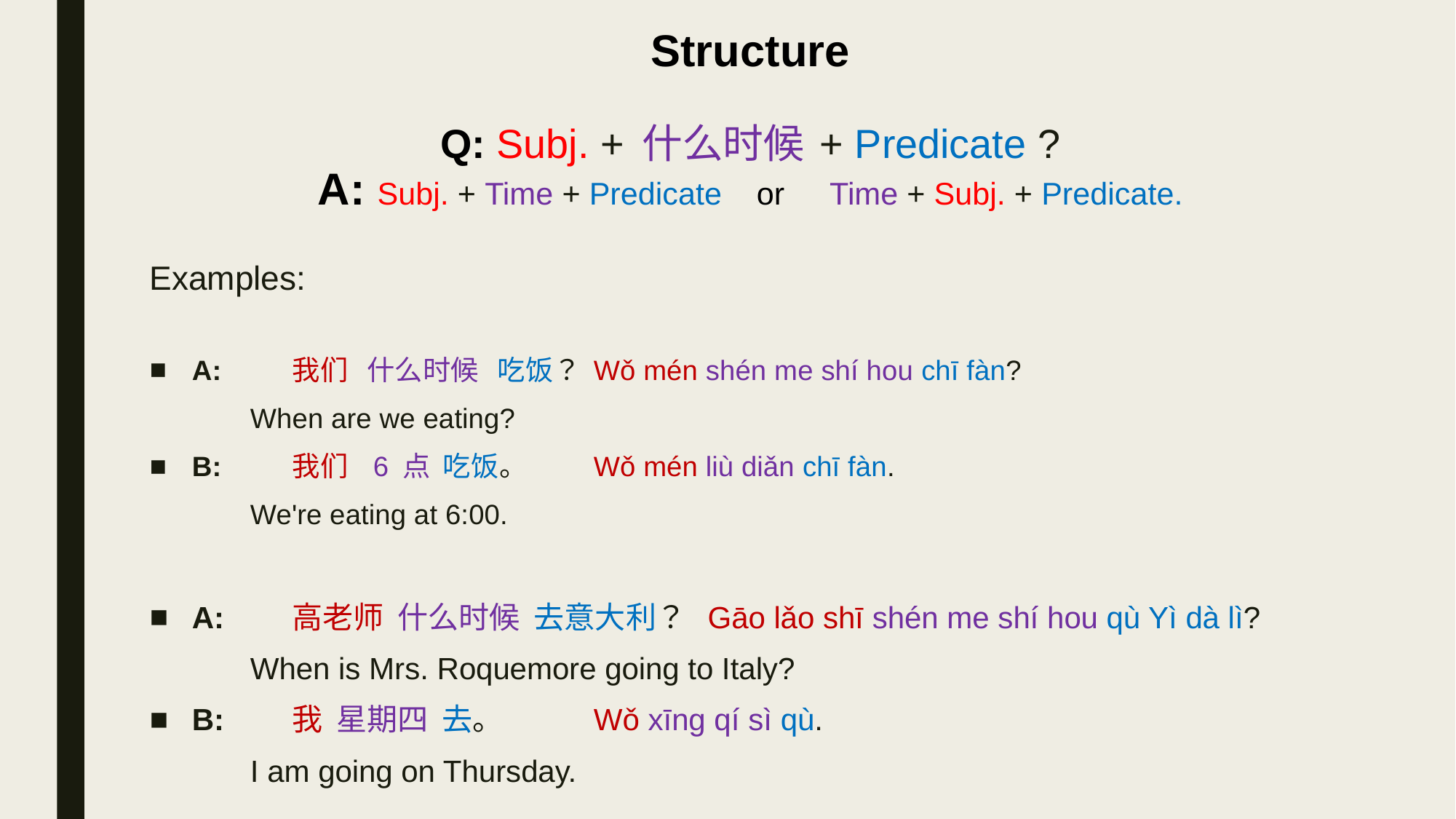

Structure
Q: Subj. + 什么时候 + Predicate ?
A: Subj. + Time + Predicate	or 	Time + Subj. + Predicate.
Examples:
A:	我们   什么时候   吃饭？		Wǒ mén shén me shí hou chī fàn?
		When are we eating?
B:	我们   6 点  吃饭。		Wǒ mén liù diǎn chī fàn.
		We're eating at 6:00.

A: 	高老师  什么时候  去意大利？	 Gāo lǎo shī shén me shí hou qù Yì dà lì?
		When is Mrs. Roquemore going to Italy?
B:	我  星期四  去。	Wǒ xīng qí sì qù.
		I am going on Thursday.